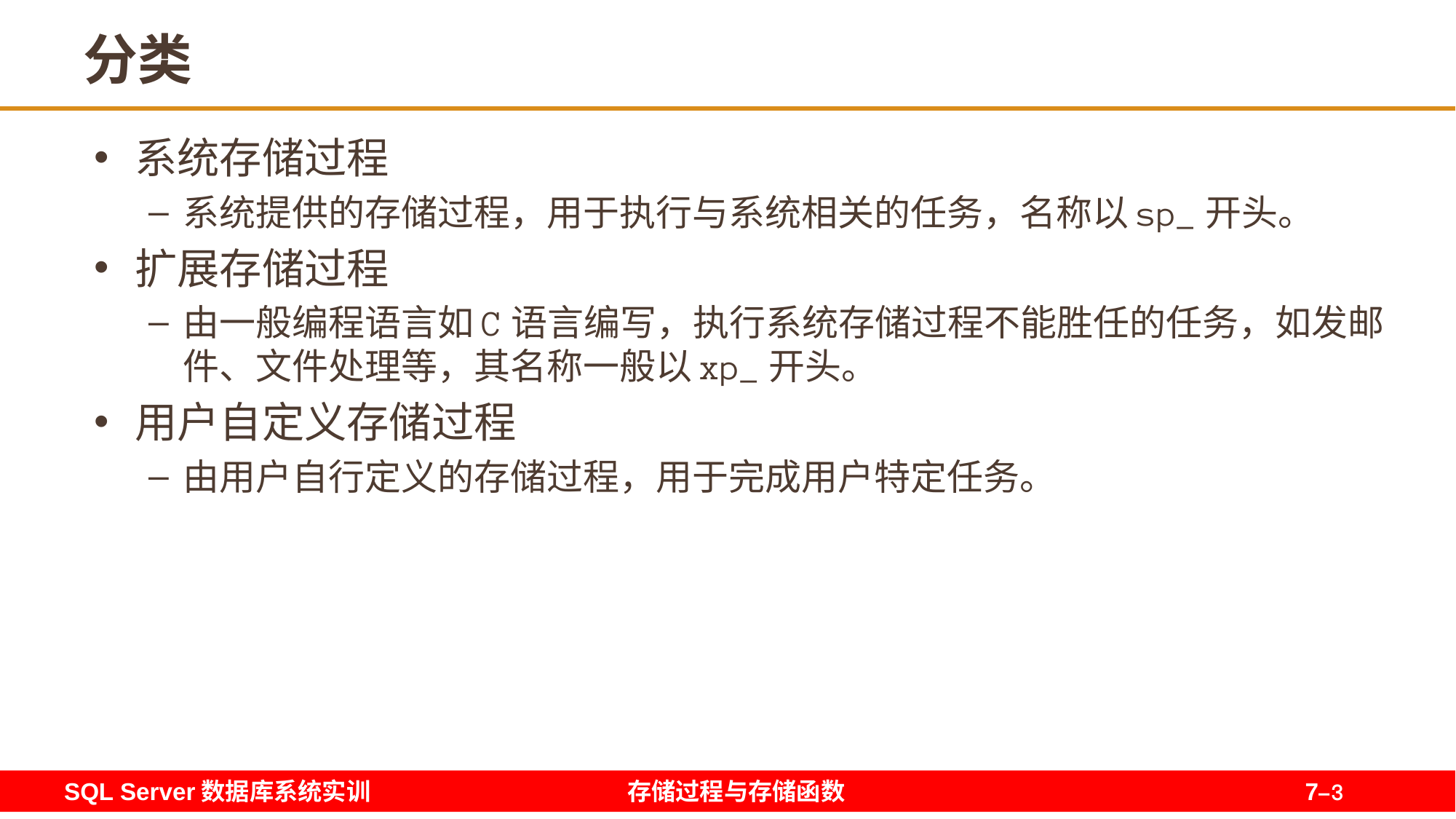

3
# 分类
系统存储过程
系统提供的存储过程，用于执行与系统相关的任务，名称以sp_开头。
扩展存储过程
由一般编程语言如C语言编写，执行系统存储过程不能胜任的任务，如发邮件、文件处理等，其名称一般以xp_开头。
用户自定义存储过程
由用户自行定义的存储过程，用于完成用户特定任务。